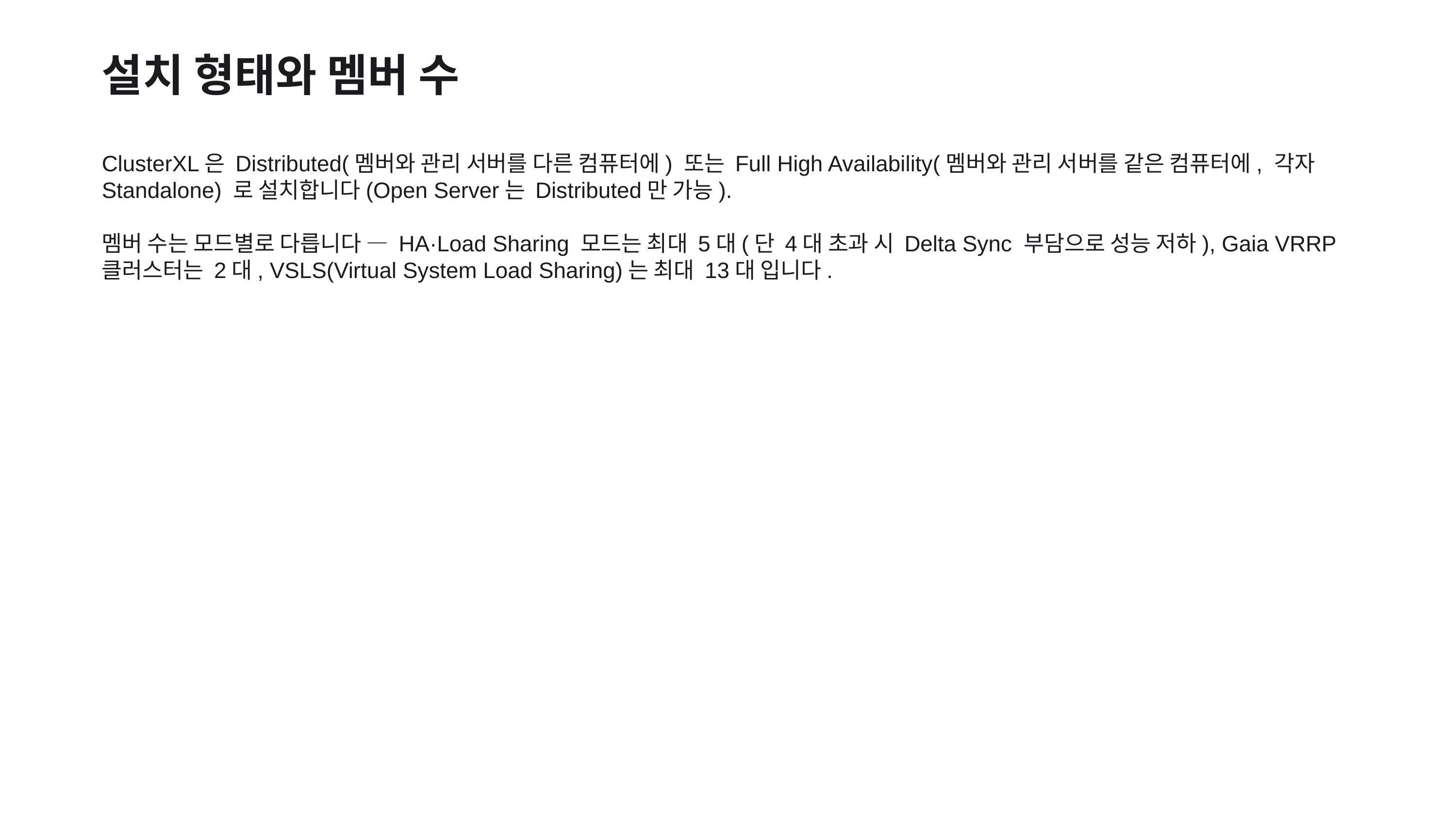

설치 형태와 멤버 수
ClusterXL은 Distributed(멤버와 관리 서버를 다른 컴퓨터에) 또는 Full High Availability(멤버와 관리 서버를 같은 컴퓨터에, 각자 Standalone) 로 설치합니다(Open Server는 Distributed만 가능).

멤버 수는 모드별로 다릅니다 — HA·Load Sharing 모드는 최대 5대(단 4대 초과 시 Delta Sync 부담으로 성능 저하), Gaia VRRP 클러스터는 2대, VSLS(Virtual System Load Sharing)는 최대 13대 입니다.